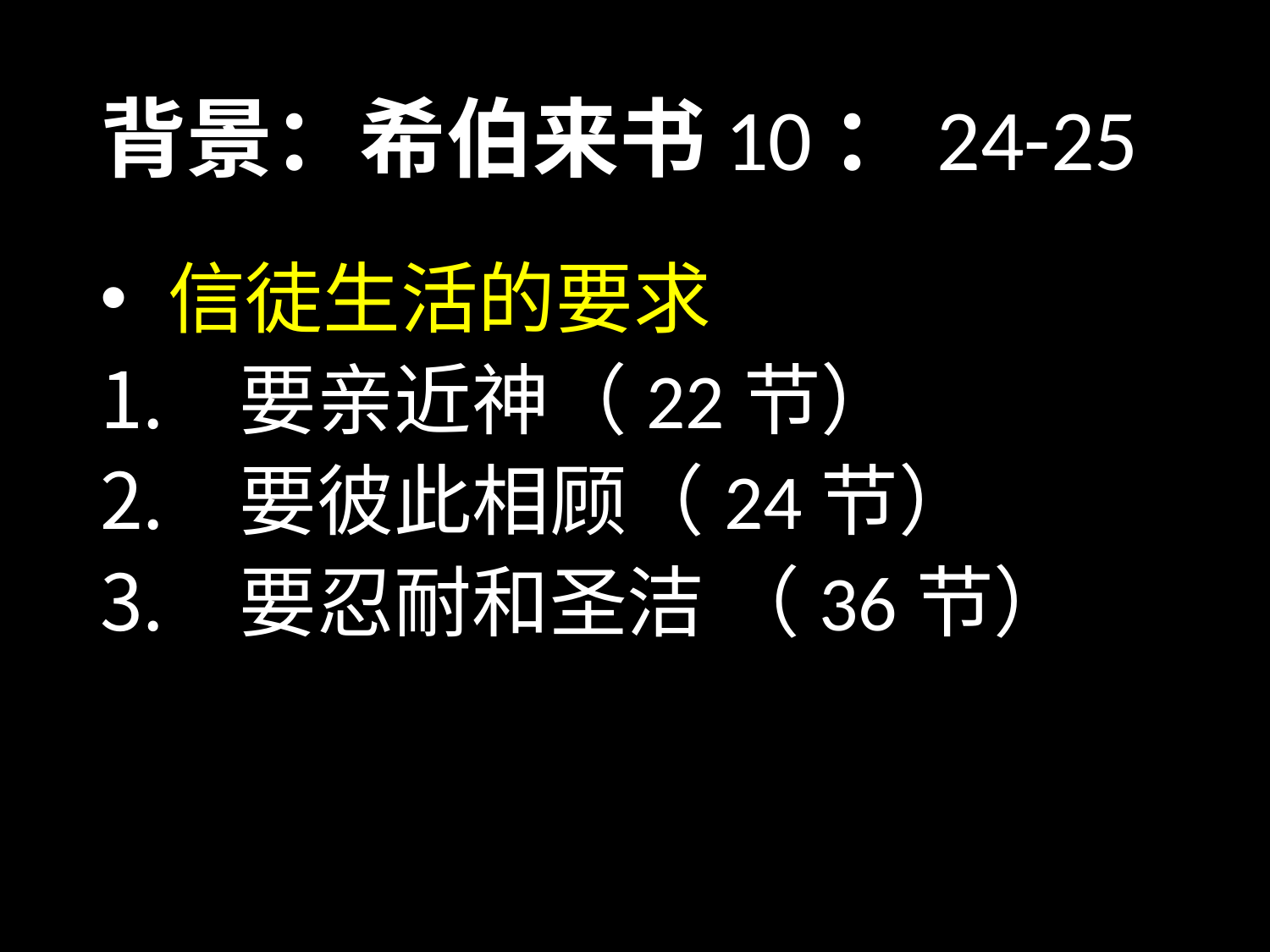

# 背景：希伯来书10：24-25
 信徒生活的要求
 要亲近神（22节）
 要彼此相顾（24节）
 要忍耐和圣洁 （36节）